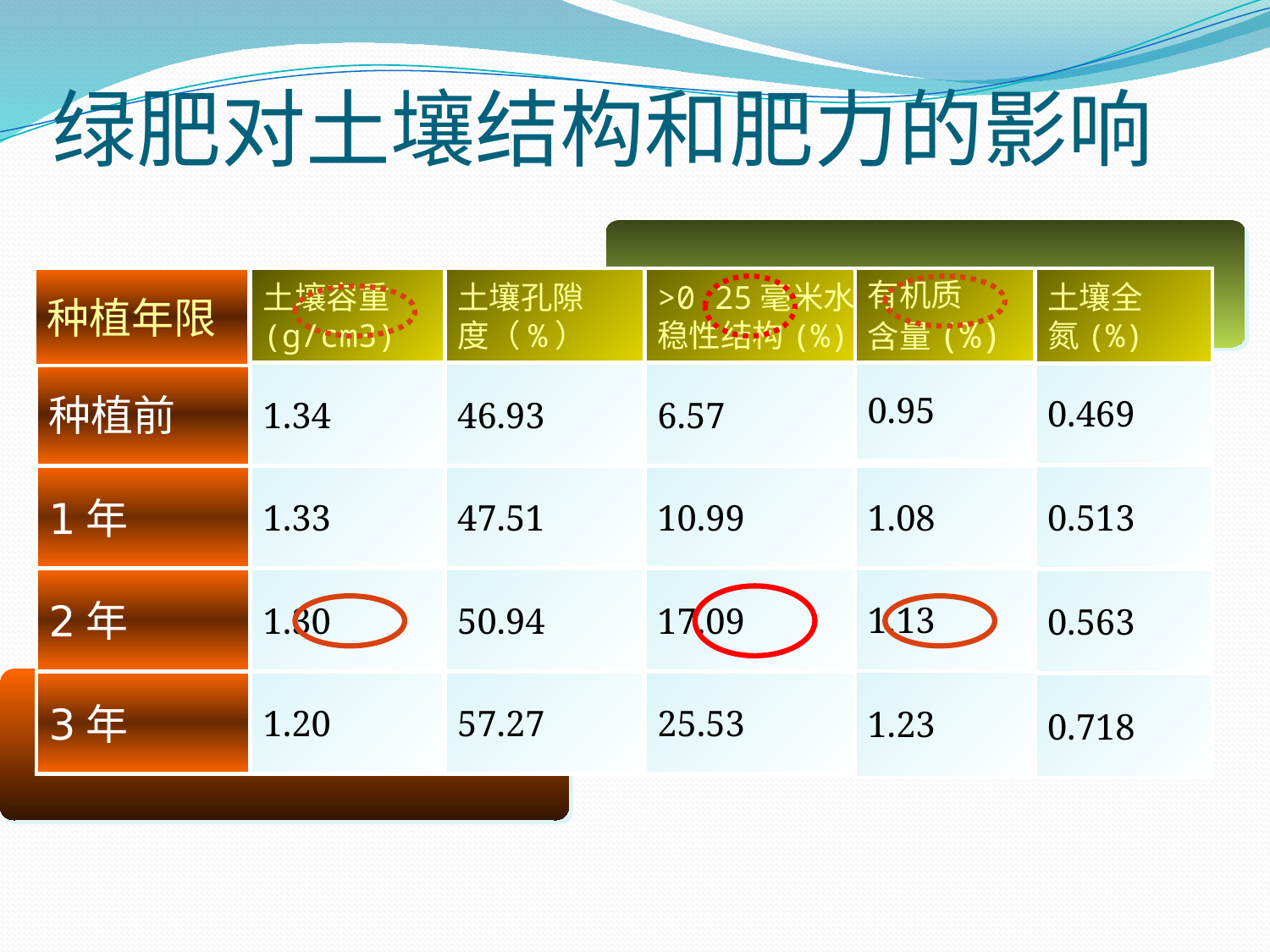

绿肥对土壤结构和肥力的影响

种植年限
种植前
1年
2年
3年
土壤容重
(g/cm3)
土壤孔隙
度（%）
46.93
47.51
50.94
57.27
>0.25毫米水
稳性结构(%)
有机质
含量(%)
土壤全
氮(%)
0.469
0.513
0.563
0.718
0.95
1.34
6.57
1.33
10.99
1.08
1.13
1.30
17.09

1.23
1.20
25.53